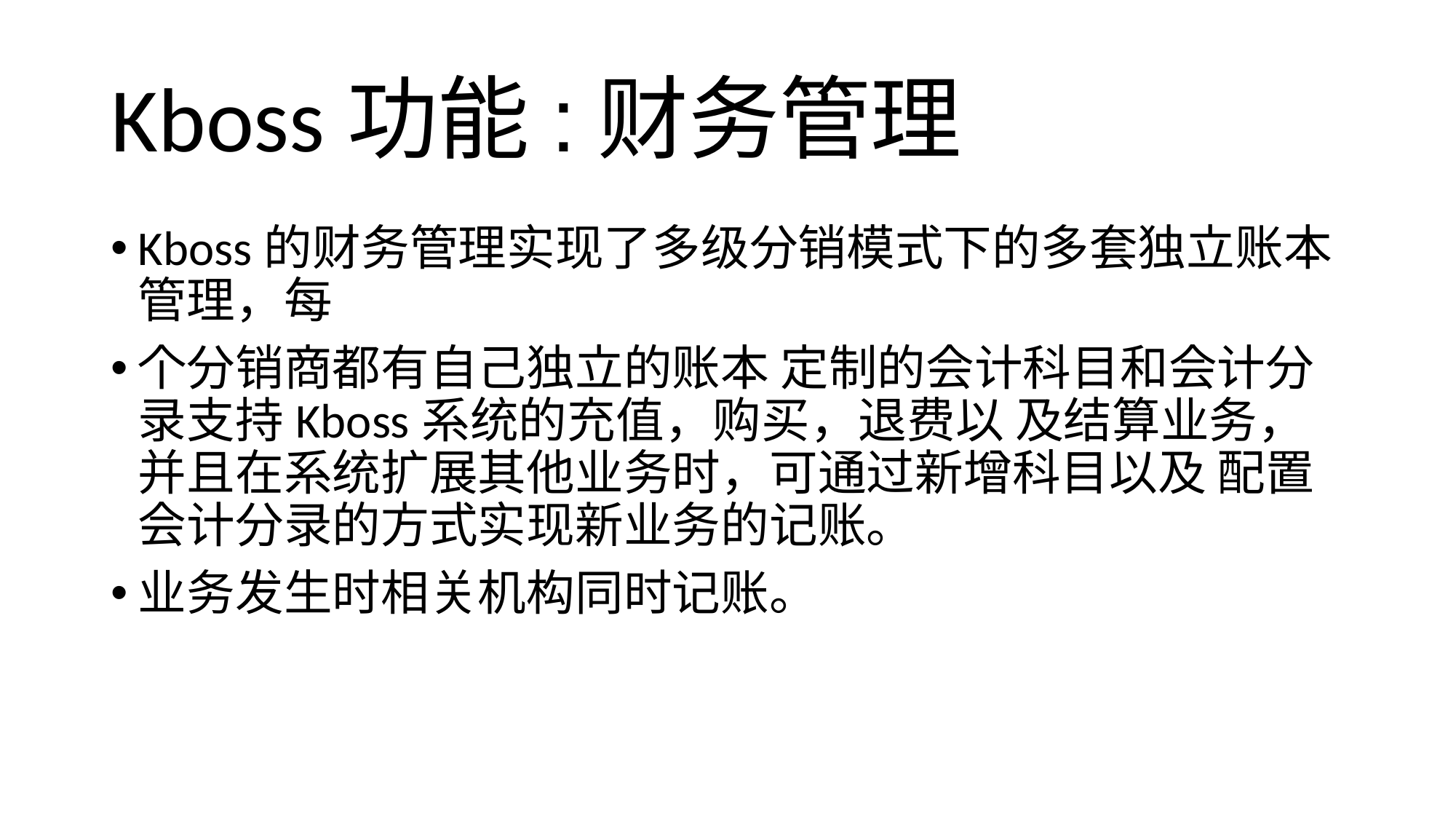

# Kboss功能:财务管理
Kboss的财务管理实现了多级分销模式下的多套独立账本管理，每
个分销商都有自己独立的账本 定制的会计科目和会计分录支持Kboss系统的充值，购买，退费以 及结算业务，并且在系统扩展其他业务时，可通过新增科目以及 配置会计分录的方式实现新业务的记账。
业务发生时相关机构同时记账。